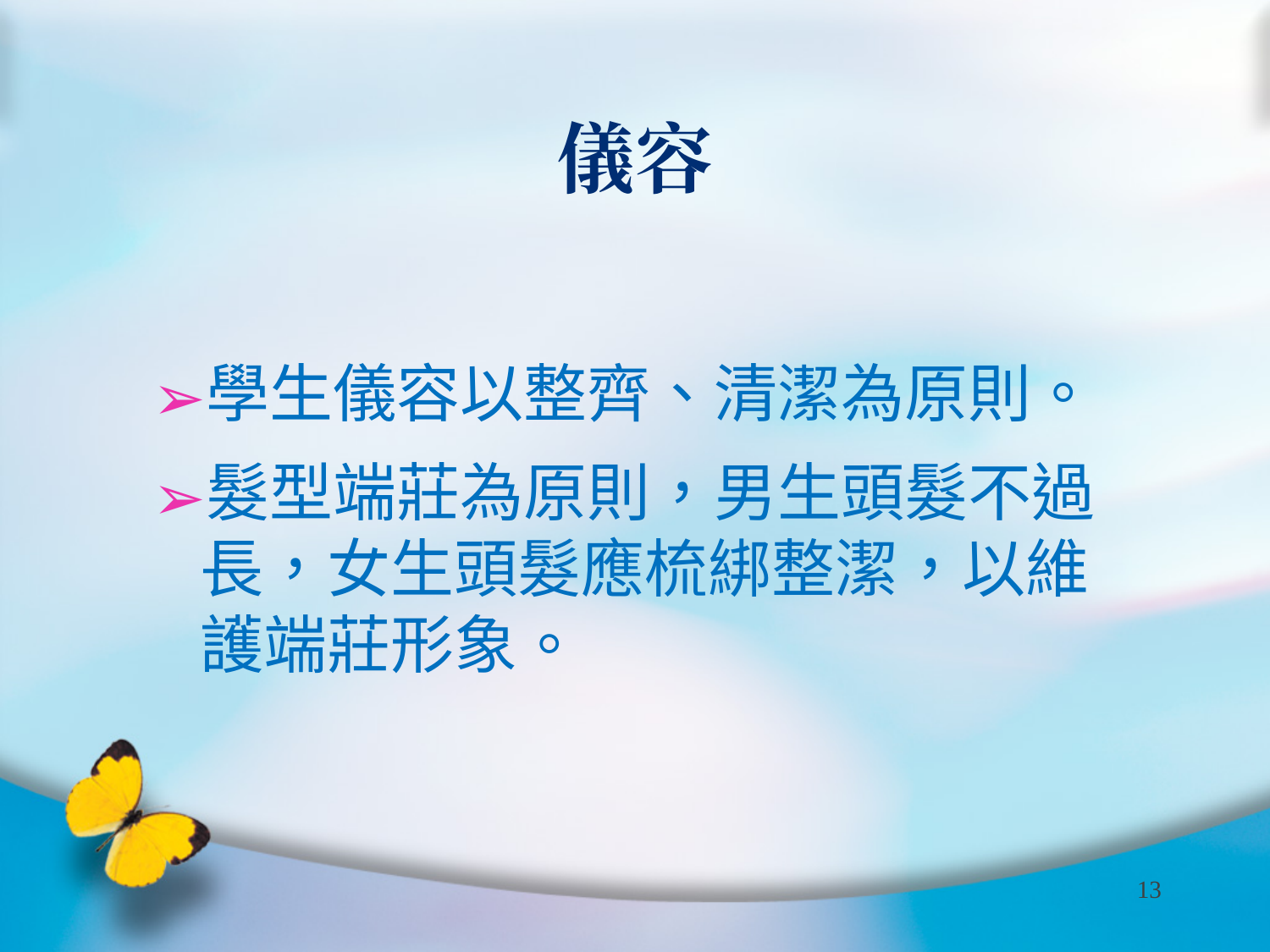

# 儀容
學生儀容以整齊、清潔為原則。
髮型端莊為原則，男生頭髮不過長，女生頭髮應梳綁整潔，以維護端莊形象。
13